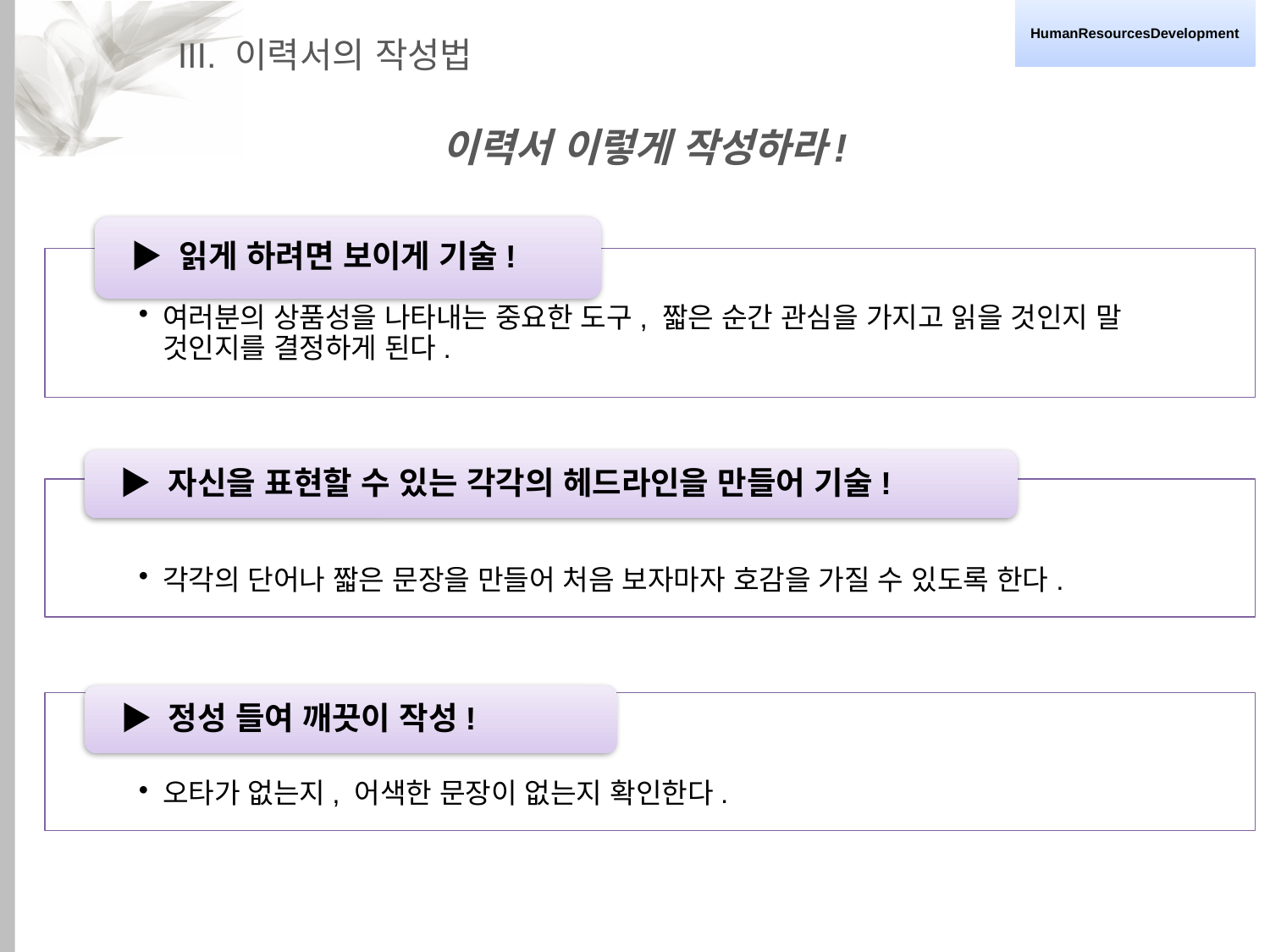

HumanResourcesDevelopment
III. 이력서의 작성법
이력서 이렇게 작성하라!

여러분의 상품성을 나타내는 중요한 도구, 짧은 순간 관심을 가지고 읽을 것인지 말 것인지를 결정하게 된다.
▶ 읽게 하려면 보이게 기술!
각각의 단어나 짧은 문장을 만들어 처음 보자마자 호감을 가질 수 있도록 한다.
▶ 자신을 표현할 수 있는 각각의 헤드라인을 만들어 기술!
오타가 없는지, 어색한 문장이 없는지 확인한다.
▶ 정성 들여 깨끗이 작성!